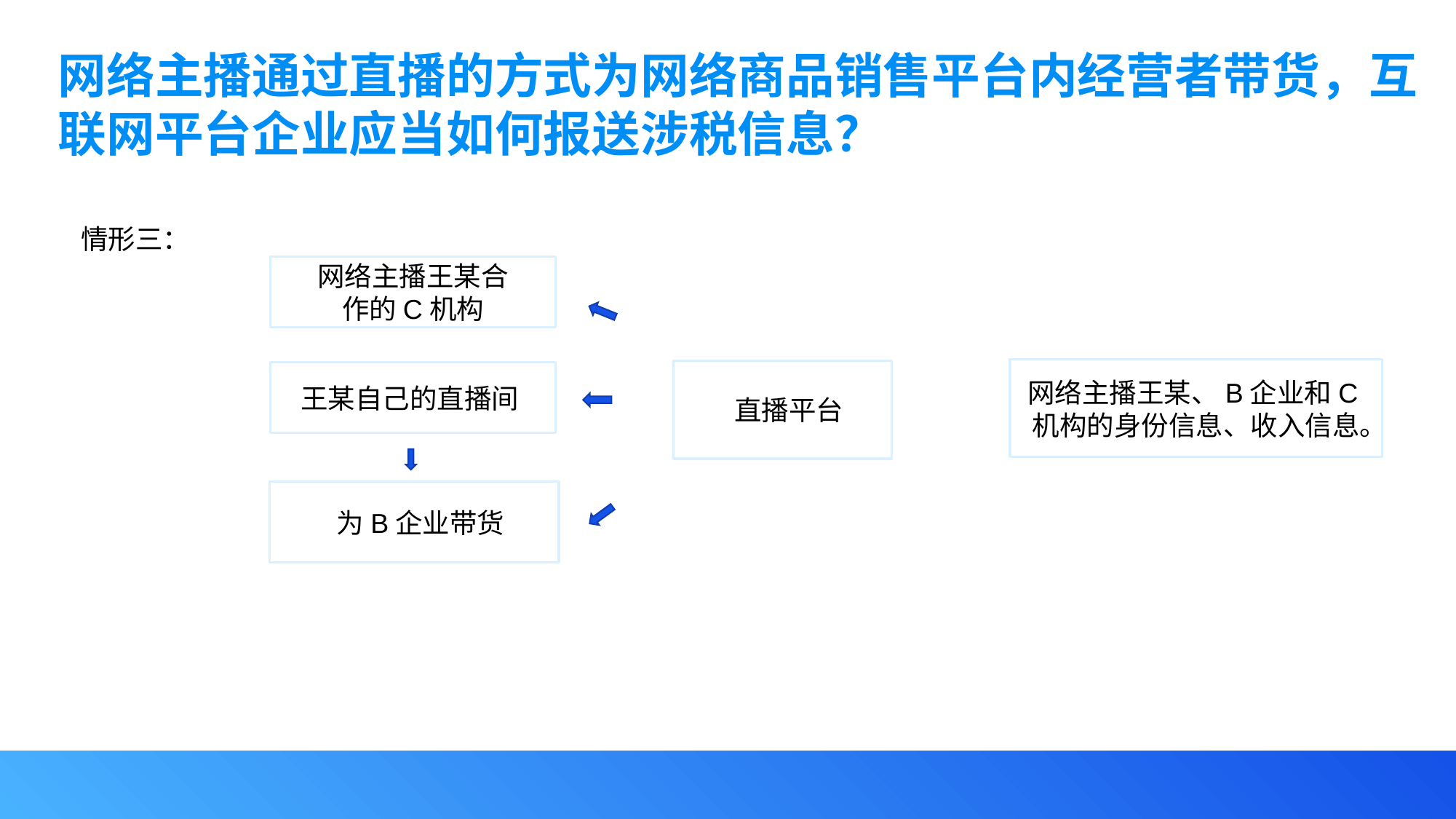

网络主播通过直播的方式为网络商品销售平台内经营者带货，互联网平台企业应当如何报送涉税信息？
情形三：

网络主播王某合
作的C机构

网络主播王某、B企业和C机构的身份信息、收入信息。
 直播平台
王某自己的直播间

 为B企业带货